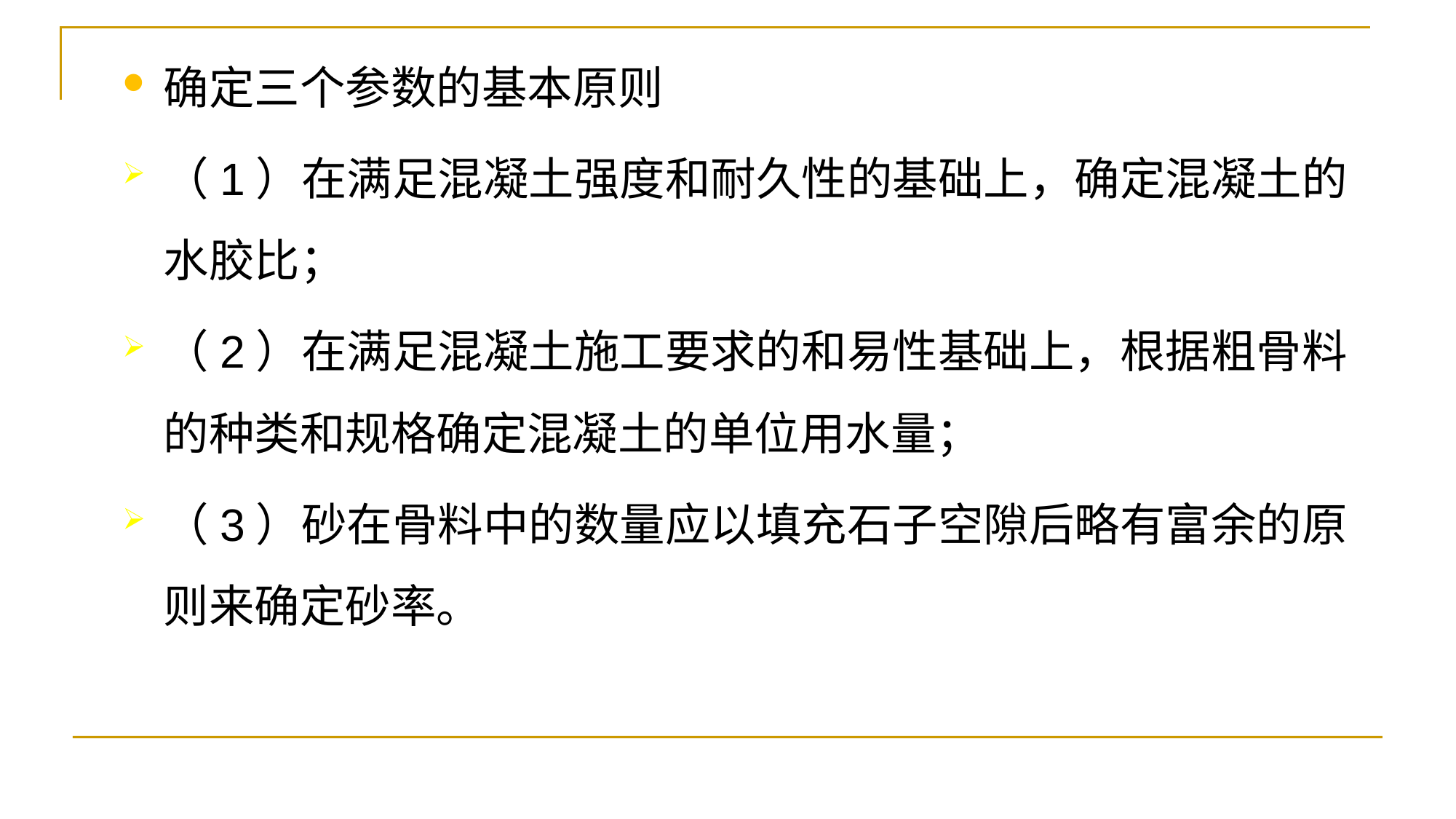

确定三个参数的基本原则
（1）在满足混凝土强度和耐久性的基础上，确定混凝土的水胶比；
（2）在满足混凝土施工要求的和易性基础上，根据粗骨料的种类和规格确定混凝土的单位用水量；
（3）砂在骨料中的数量应以填充石子空隙后略有富余的原则来确定砂率。